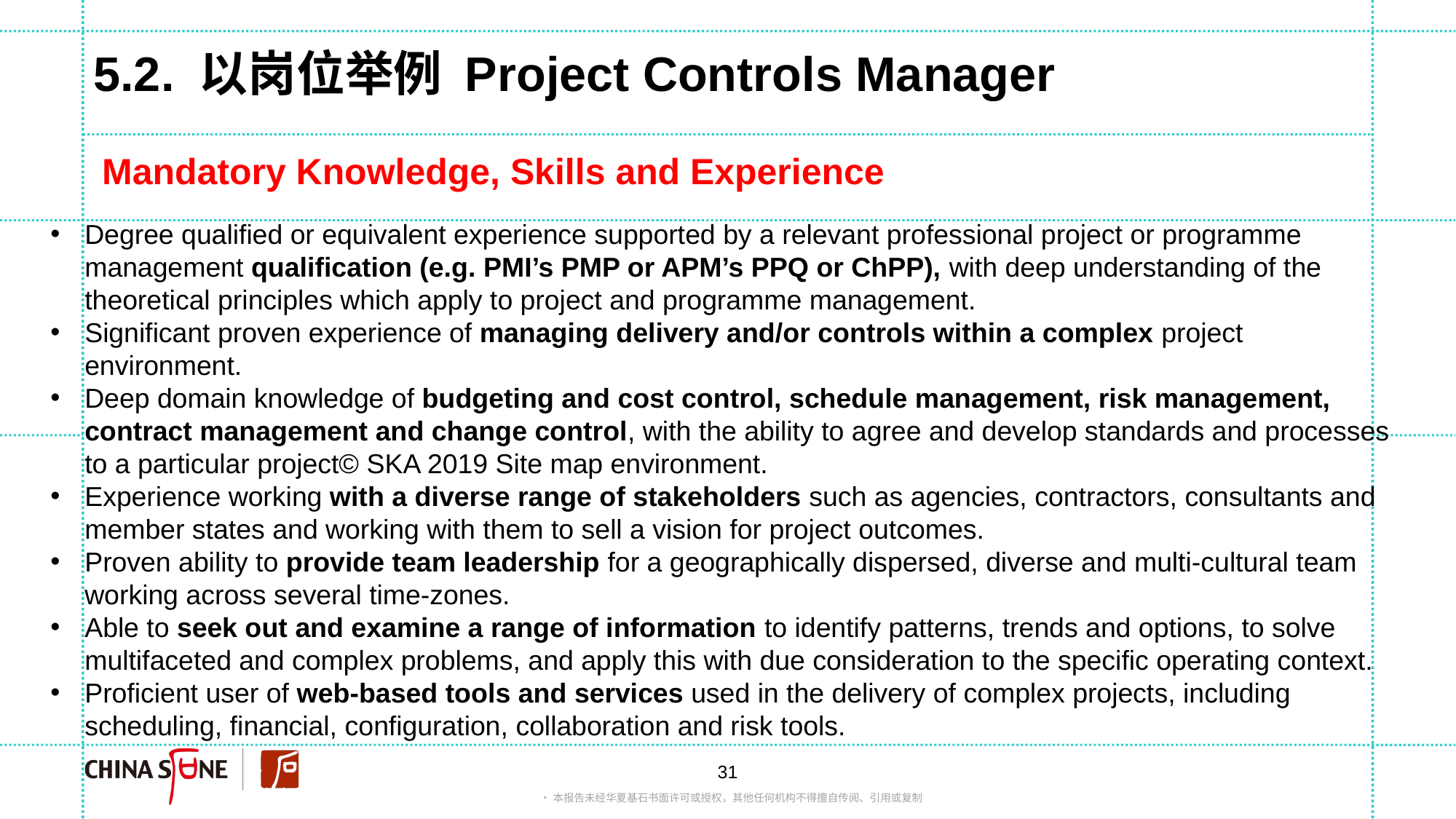

# 5.2. 以岗位举例 Project Controls Manager
Mandatory Knowledge, Skills and Experience
Degree qualified or equivalent experience supported by a relevant professional project or programme management qualification (e.g. PMI’s PMP or APM’s PPQ or ChPP), with deep understanding of the theoretical principles which apply to project and programme management.
Significant proven experience of managing delivery and/or controls within a complex project environment.
Deep domain knowledge of budgeting and cost control, schedule management, risk management, contract management and change control, with the ability to agree and develop standards and processes to a particular project© SKA 2019 Site map environment.
Experience working with a diverse range of stakeholders such as agencies, contractors, consultants and member states and working with them to sell a vision for project outcomes.
Proven ability to provide team leadership for a geographically dispersed, diverse and multi-cultural team working across several time-zones.
Able to seek out and examine a range of information to identify patterns, trends and options, to solve multifaceted and complex problems, and apply this with due consideration to the specific operating context.
Proficient user of web-based tools and services used in the delivery of complex projects, including scheduling, financial, configuration, collaboration and risk tools.